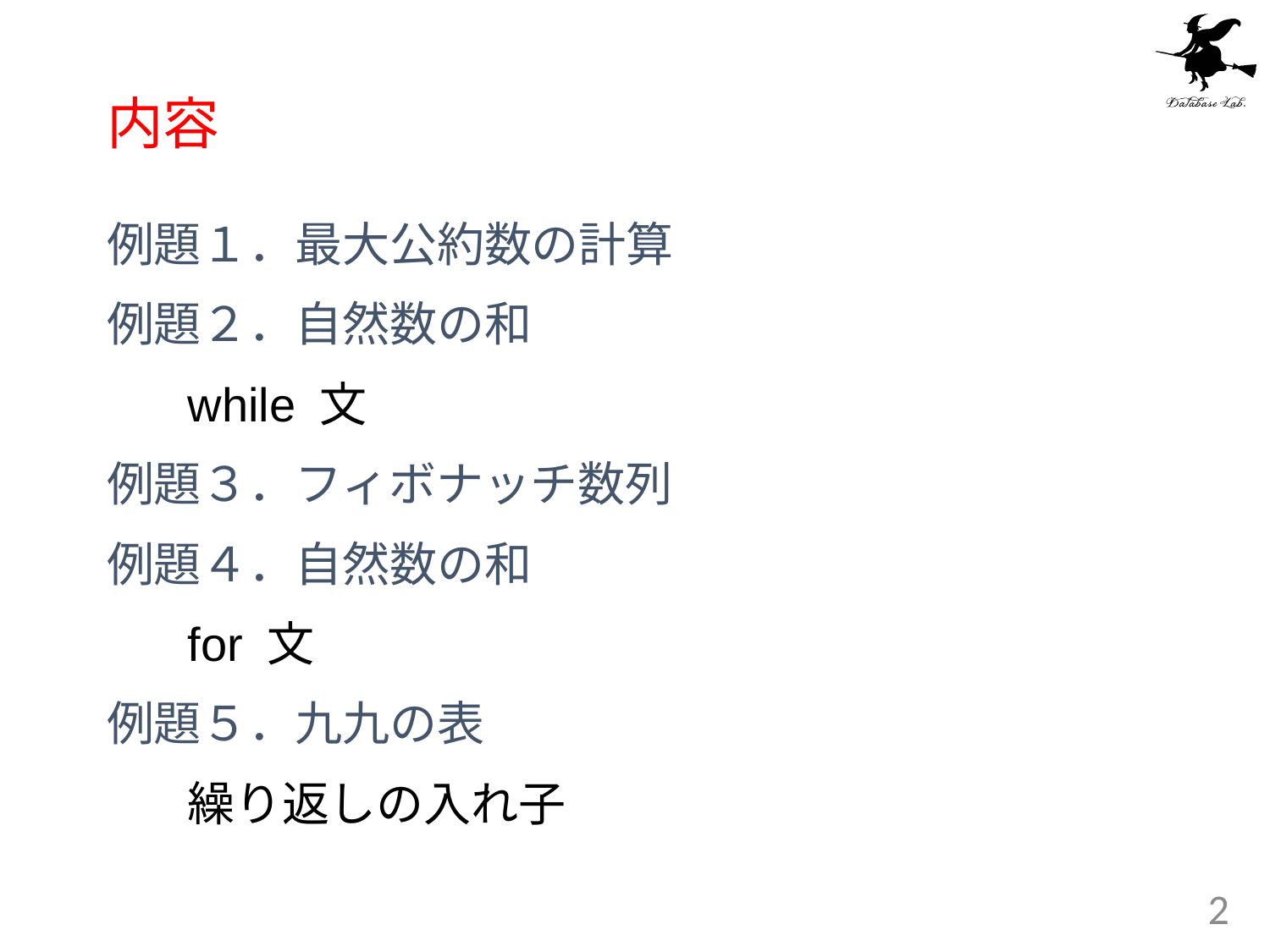

# 内容
例題１．最大公約数の計算
例題２．自然数の和
	while 文
例題３．フィボナッチ数列
例題４．自然数の和
	for 文
例題５．九九の表
	繰り返しの入れ子
2